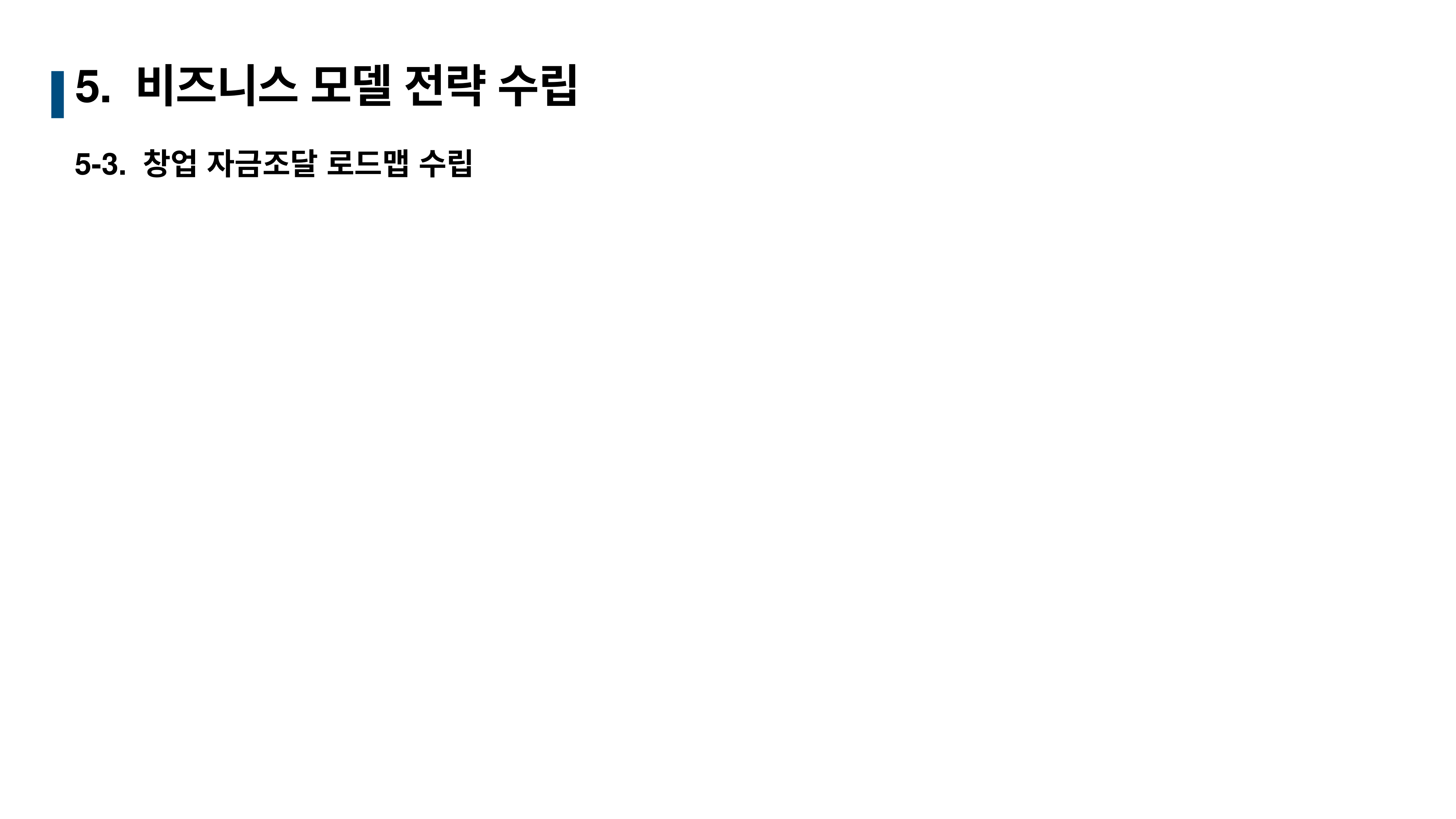

# 5. 비즈니스 모델 전략 수립
5-3. 창업 자금조달 로드맵 수립